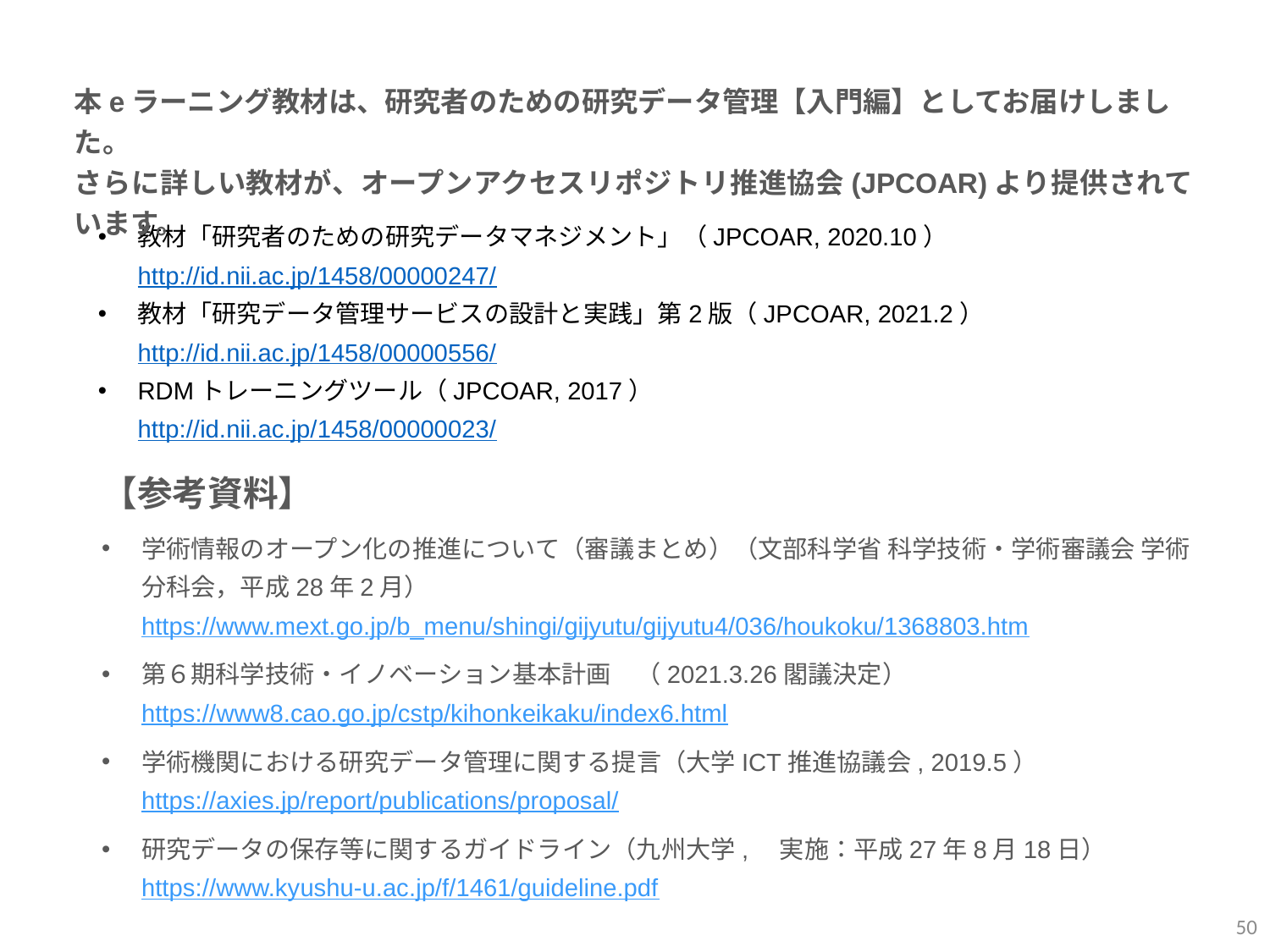

本eラーニング教材は、研究者のための研究データ管理【入門編】としてお届けしました。
さらに詳しい教材が、オープンアクセスリポジトリ推進協会(JPCOAR)より提供されています。
教材「研究者のための研究データマネジメント」（JPCOAR, 2020.10）
http://id.nii.ac.jp/1458/00000247/
教材「研究データ管理サービスの設計と実践」第2版（JPCOAR, 2021.2）
http://id.nii.ac.jp/1458/00000556/
RDMトレーニングツール（JPCOAR, 2017）
http://id.nii.ac.jp/1458/00000023/
【参考資料】
学術情報のオープン化の推進について（審議まとめ）（⽂部科学省 科学技術・学術審議会 学術分科会，平成28年2⽉）https://www.mext.go.jp/b_menu/shingi/gijyutu/gijyutu4/036/houkoku/1368803.htm
第６期科学技術・イノベーション基本計画　（2021.3.26閣議決定）
https://www8.cao.go.jp/cstp/kihonkeikaku/index6.html
学術機関における研究データ管理に関する提言（大学ICT推進協議会, 2019.5）
https://axies.jp/report/publications/proposal/
研究データの保存等に関するガイドライン（九州大学,　実施：平成27年8月18日）https://www.kyushu-u.ac.jp/f/1461/guideline.pdf
50